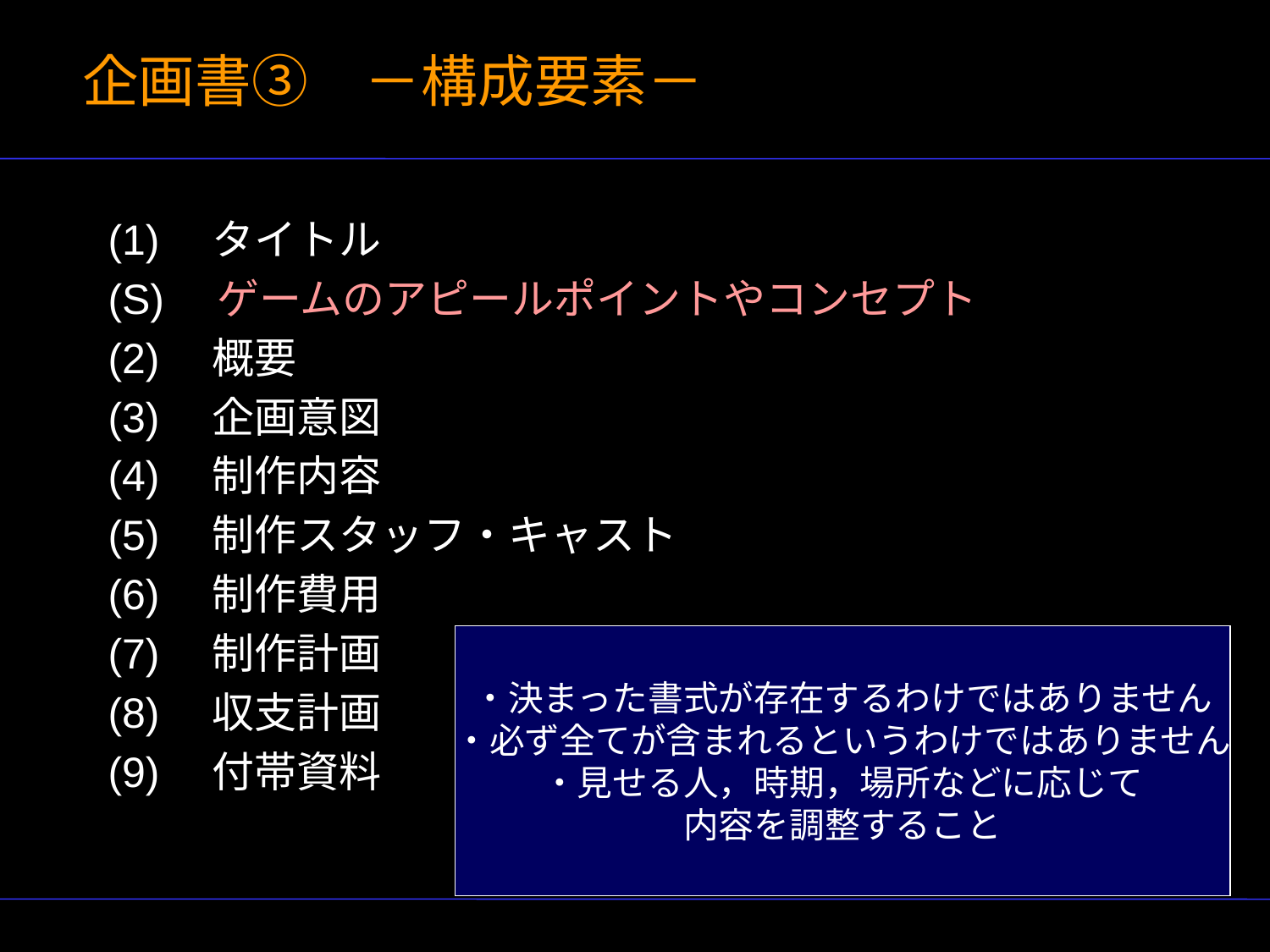

# 企画書③　－構成要素－
(1)　タイトル
(S)　ゲームのアピールポイントやコンセプト
(2)　概要
(3)　企画意図
(4)　制作内容
(5)　制作スタッフ・キャスト
(6)　制作費用
(7)　制作計画
(8)　収支計画
(9)　付帯資料
・決まった書式が存在するわけではありません
・必ず全てが含まれるというわけではありません
・見せる人，時期，場所などに応じて
内容を調整すること